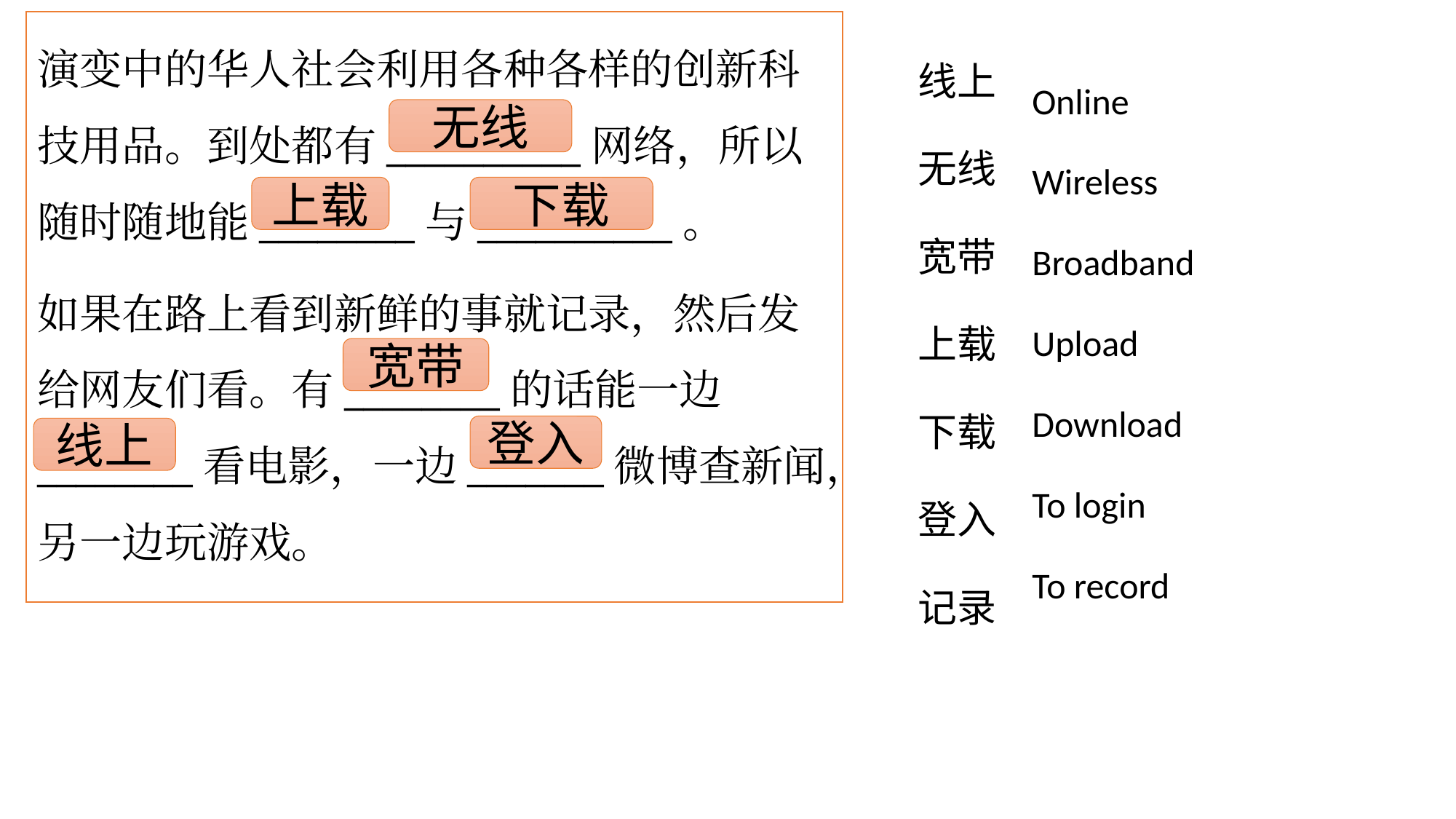

演变中的华人社会利用各种各样的创新科技用品。到处都有__________网络，所以随时随地能________与__________。
如果在路上看到新鲜的事就记录，然后发给网友们看。有________的话能一边________看电影，一边_______微博查新闻，另一边玩游戏。
线上
无线
宽带
上载
下载
登入
记录
Online
Wireless
Broadband
Upload
Download
To login
To record

无线
上载
下载
宽带
登入
线上